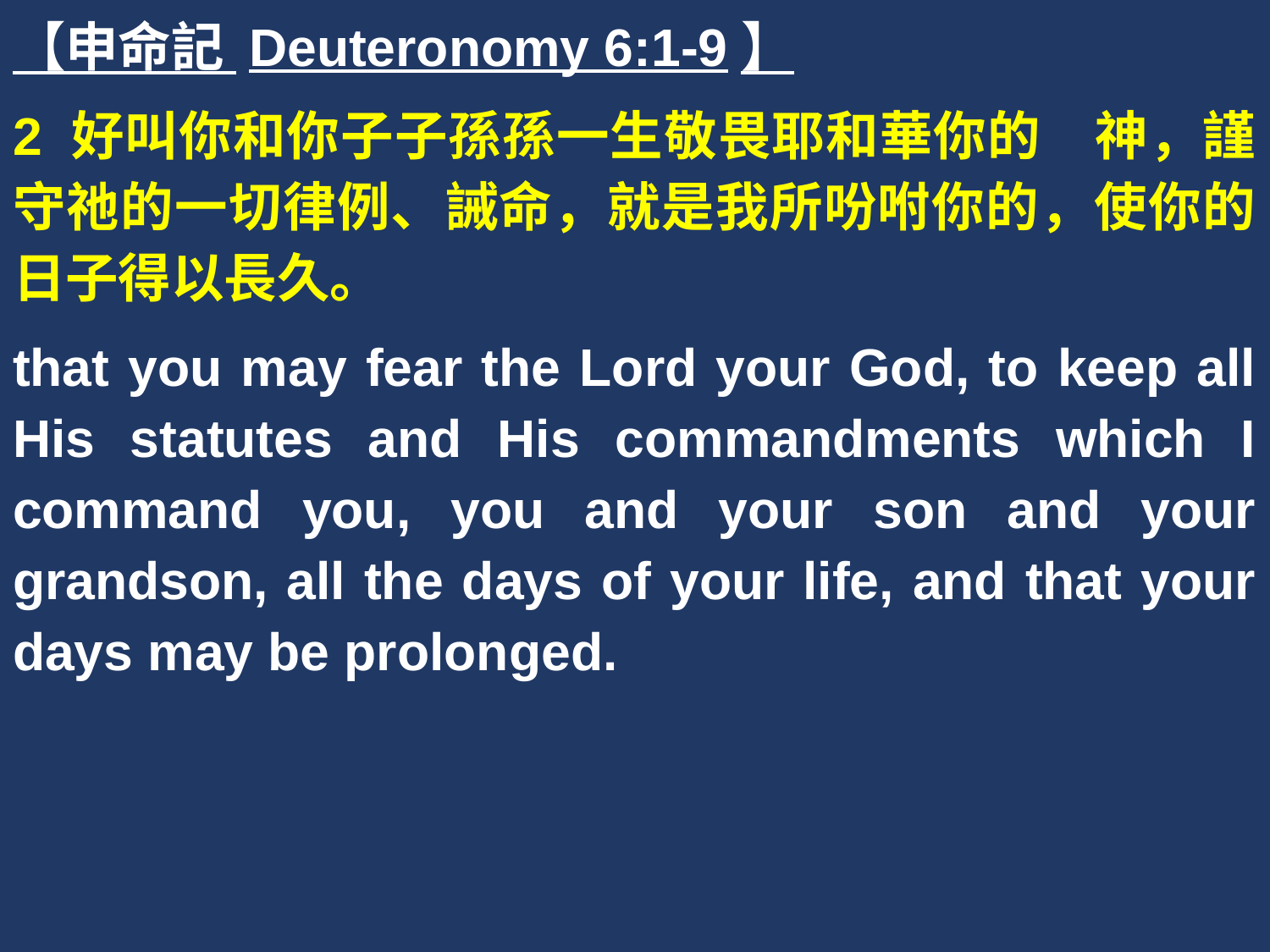

【申命記 Deuteronomy 6:1-9】
2 好叫你和你子子孫孫一生敬畏耶和華你的　神，謹守祂的一切律例、誡命，就是我所吩咐你的，使你的日子得以長久。
that you may fear the Lord your God, to keep all His statutes and His commandments which I command you, you and your son and your grandson, all the days of your life, and that your days may be prolonged.